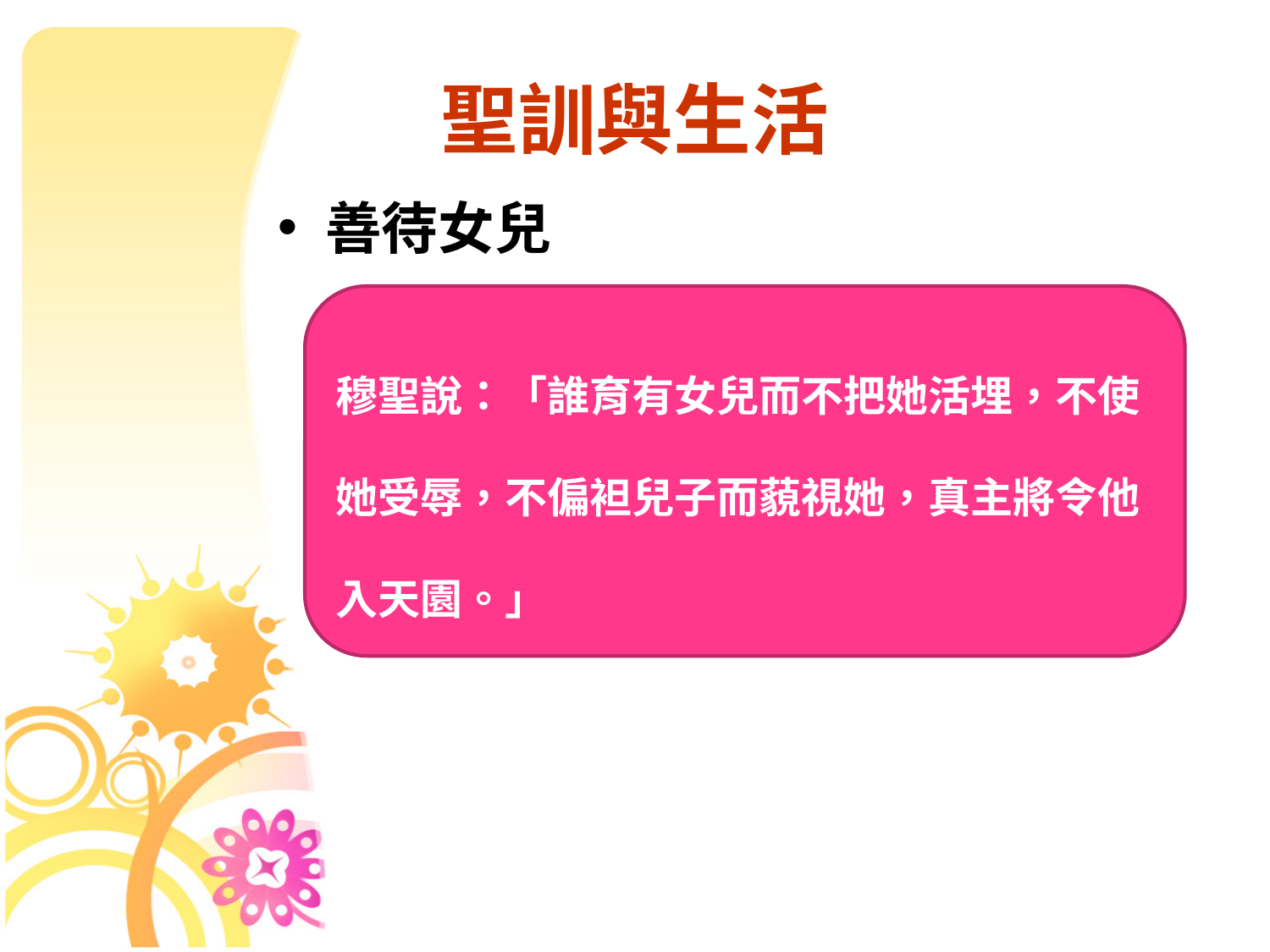

# 聖訓與生活
善待女兒
穆聖說：「誰育有女兒而不把她活埋，不使她受辱，不偏袒兒子而藐視她，真主將令他入天園。」